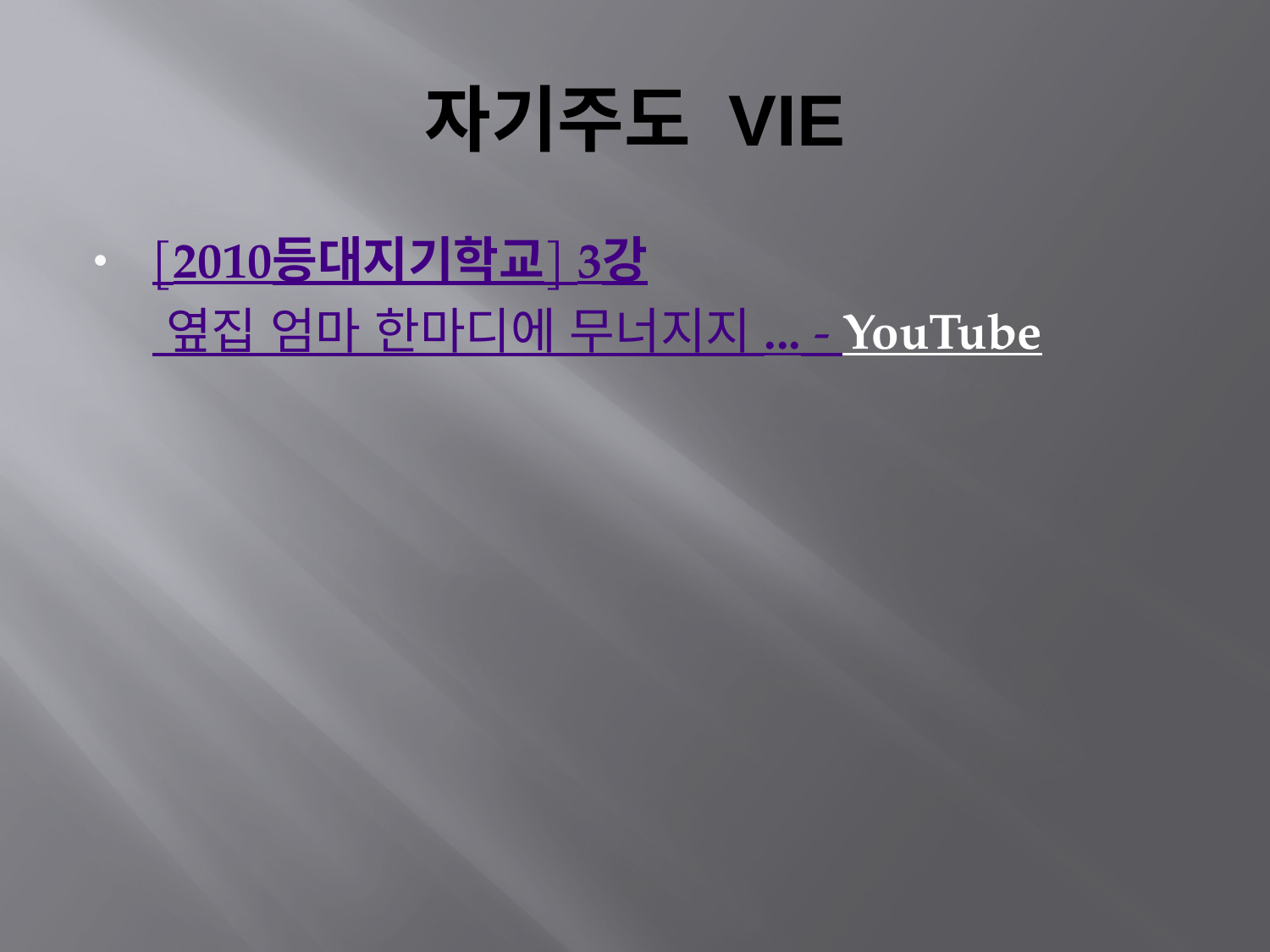

# 자기주도 VIE
[2010등대지기학교] 3강 옆집 엄마 한마디에 무너지지 ... - YouTube